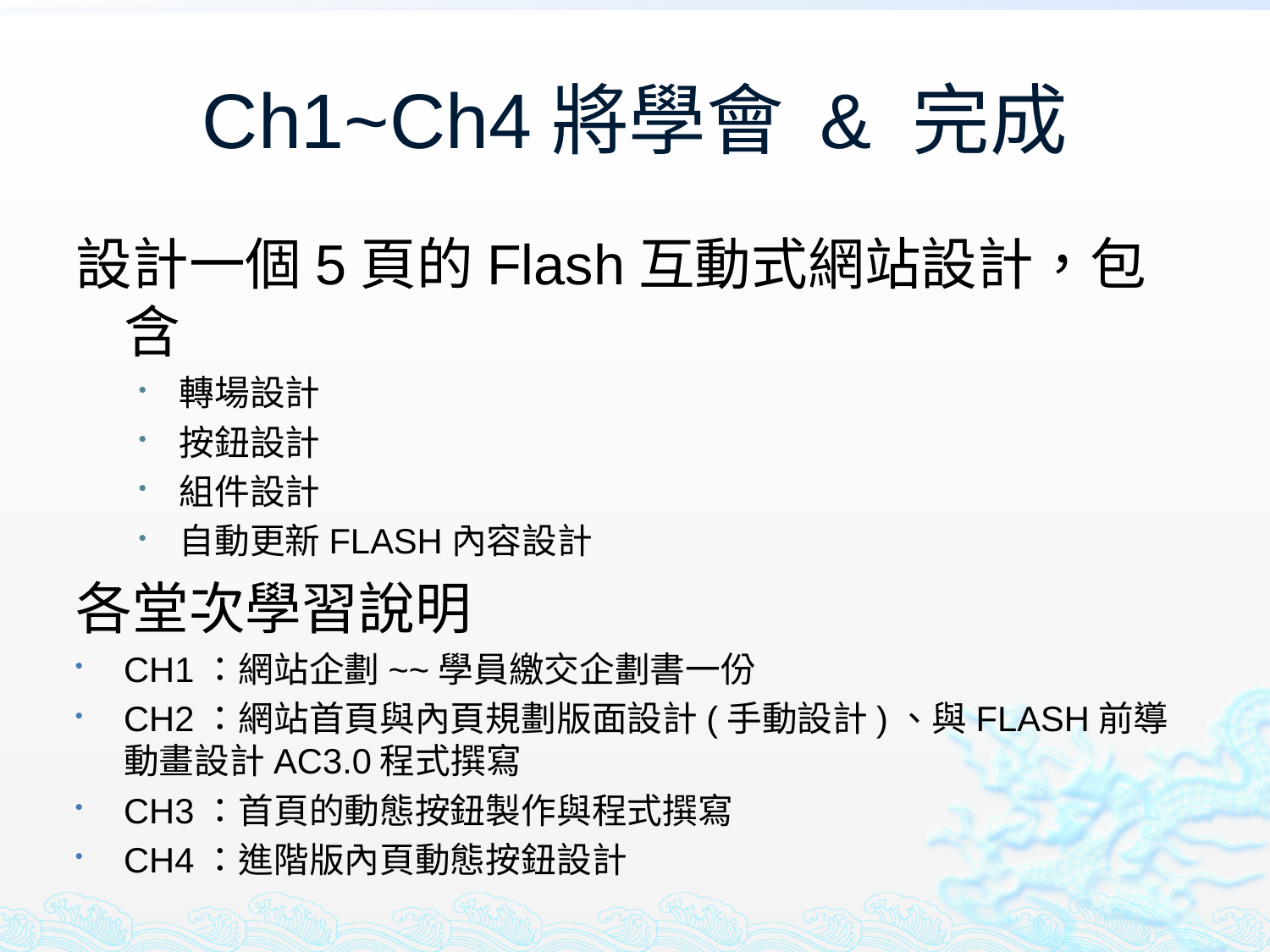

# Ch1~Ch4將學會 & 完成
設計一個5頁的Flash互動式網站設計，包含
轉場設計
按鈕設計
組件設計
自動更新FLASH內容設計
各堂次學習說明
CH1：網站企劃~~學員繳交企劃書一份
CH2：網站首頁與內頁規劃版面設計(手動設計)、與FLASH前導動畫設計AC3.0程式撰寫
CH3：首頁的動態按鈕製作與程式撰寫
CH4：進階版內頁動態按鈕設計